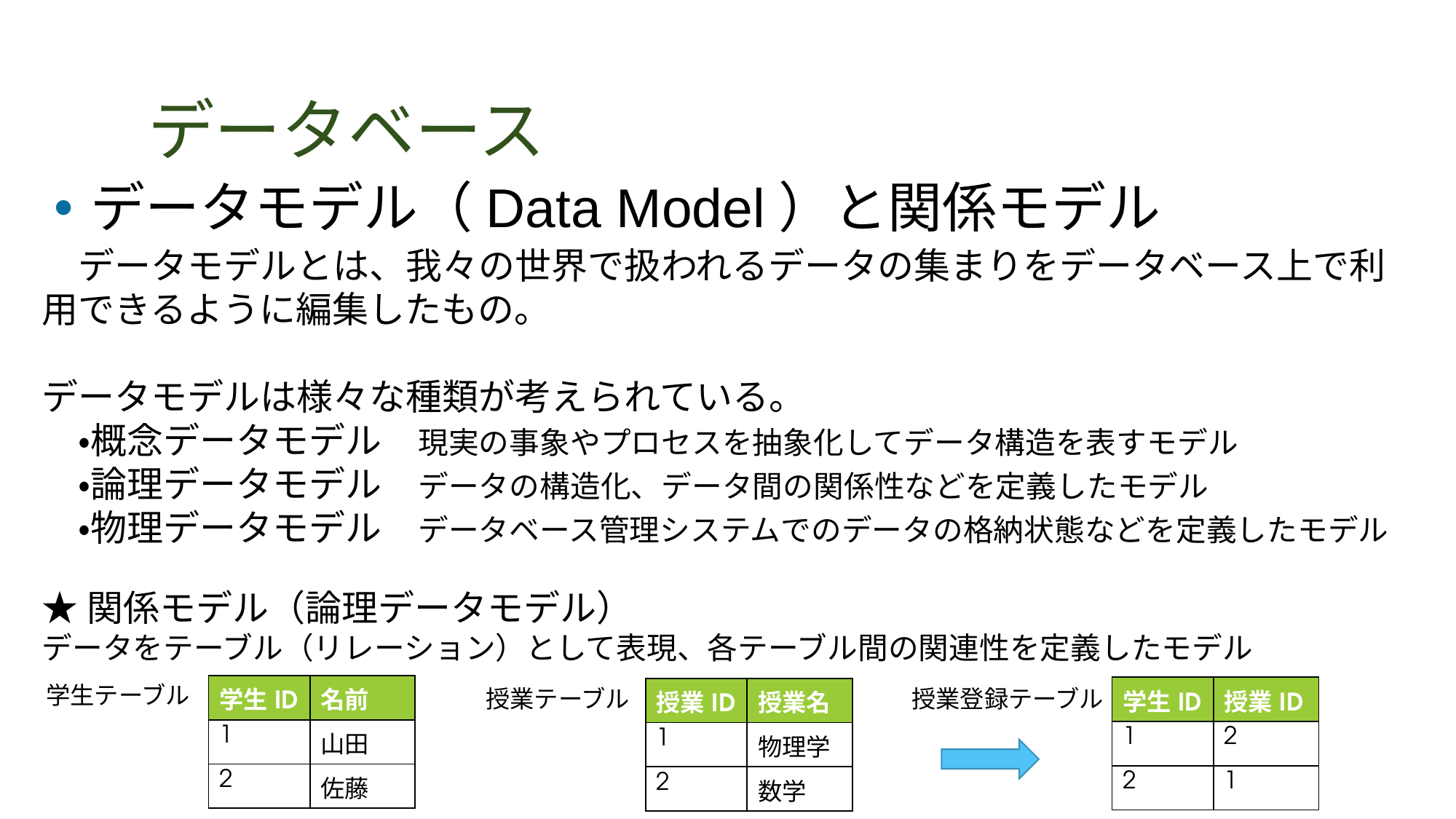

# データベース
データモデル（Data Model）と関係モデル

　データモデルとは、我々の世界で扱われるデータの集まりをデータベース上で利用できるように編集したもの。

データモデルは様々な種類が考えられている。
　・概念データモデル　現実の事象やプロセスを抽象化してデータ構造を表すモデル
　・論理データモデル　データの構造化、データ間の関係性などを定義したモデル
　・物理データモデル　データベース管理システムでのデータの格納状態などを定義したモデル

★関係モデル（論理データモデル）
データをテーブル（リレーション）として表現、各テーブル間の関連性を定義したモデル
| 学生ID | 名前 |
| --- | --- |
| 1 | 山田 |
| 2 | 佐藤 |
| 学生ID | 授業ID |
| --- | --- |
| 1 | 2 |
| 2 | 1 |
学生テーブル
| 授業ID | 授業名 |
| --- | --- |
| 1 | 物理学 |
| 2 | 数学 |
授業テーブル
授業登録テーブル